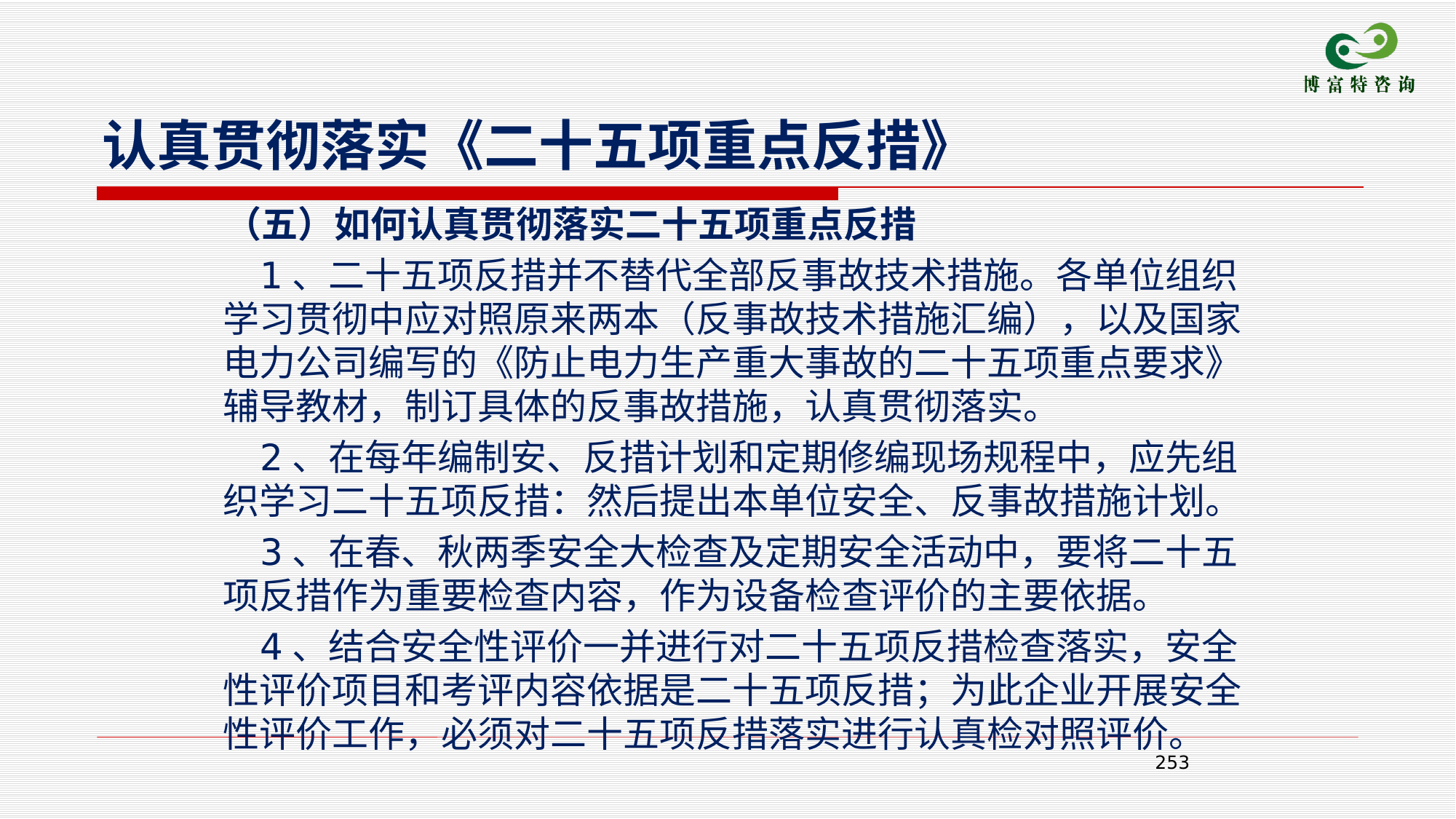

认真贯彻落实《二十五项重点反措》
      （五）如何认真贯彻落实二十五项重点反措
        1、二十五项反措并不替代全部反事故技术措施。各单位组织学习贯彻中应对照原来两本（反事故技术措施汇编），以及国家电力公司编写的《防止电力生产重大事故的二十五项重点要求》辅导教材，制订具体的反事故措施，认真贯彻落实。
        2、在每年编制安、反措计划和定期修编现场规程中，应先组织学习二十五项反措：然后提出本单位安全、反事故措施计划。
        3、在春、秋两季安全大检查及定期安全活动中，要将二十五项反措作为重要检查内容，作为设备检查评价的主要依据。
        4、结合安全性评价一并进行对二十五项反措检查落实，安全性评价项目和考评内容依据是二十五项反措；为此企业开展安全性评价工作，必须对二十五项反措落实进行认真检对照评价。

253